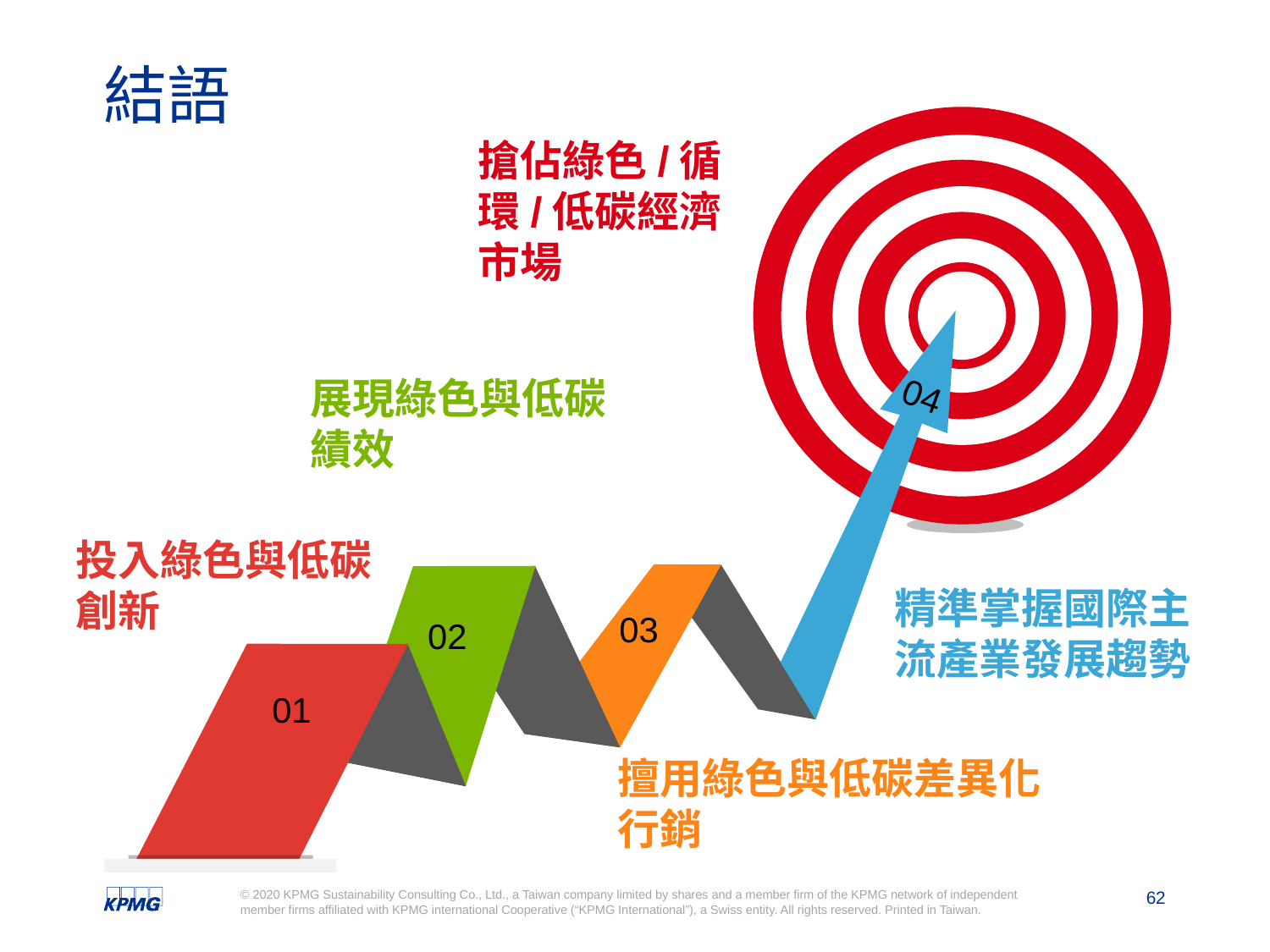

# 結語

04
03
02
01
搶佔綠色/循環/低碳經濟市場
展現綠色與低碳績效
投入綠色與低碳創新
精準掌握國際主流產業發展趨勢
擅用綠色與低碳差異化行銷